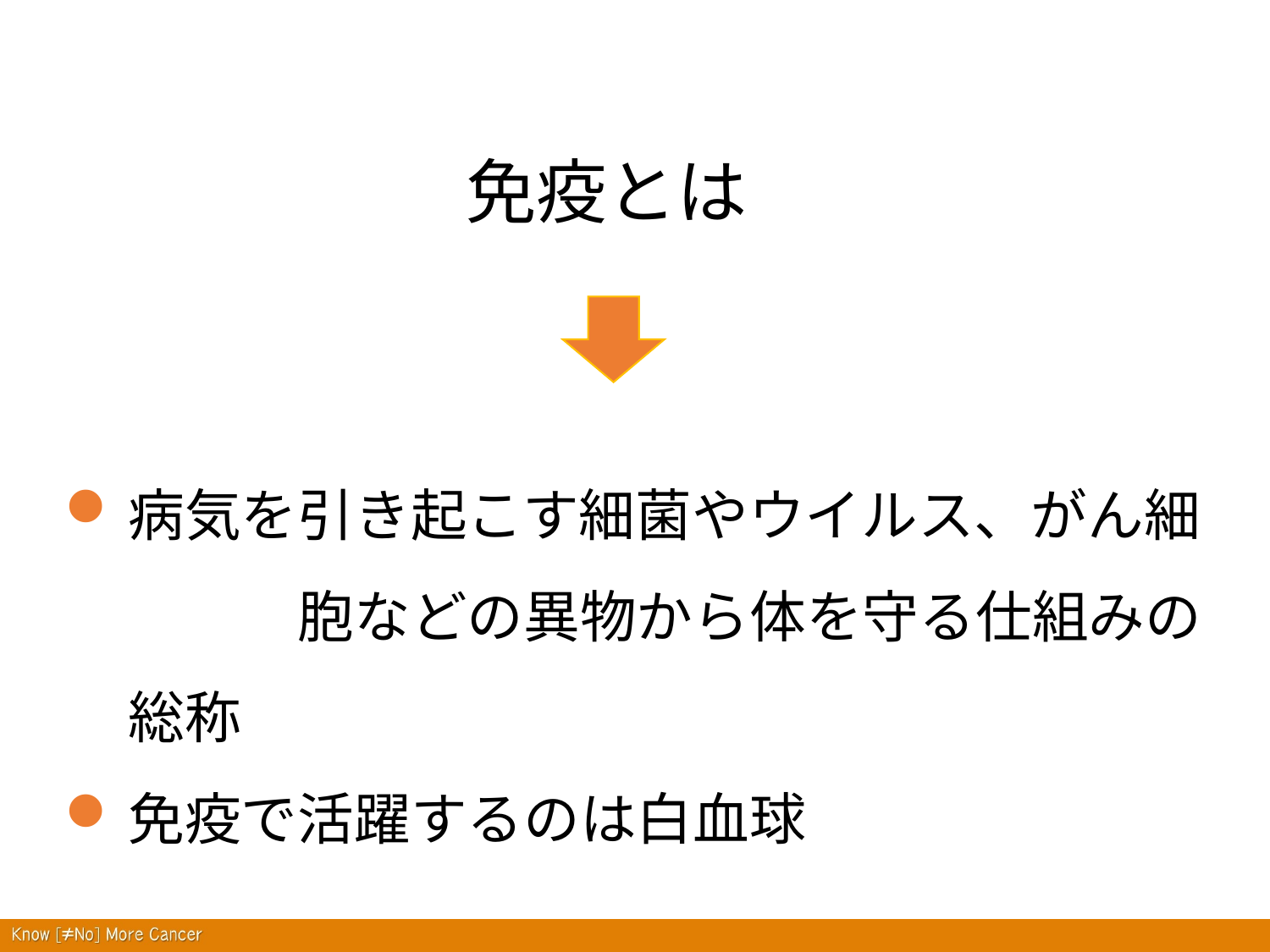

免疫とは

病気を引き起こす細菌やウイルス、がん細　　　胞などの異物から体を守る仕組みの総称
免疫で活躍するのは白血球